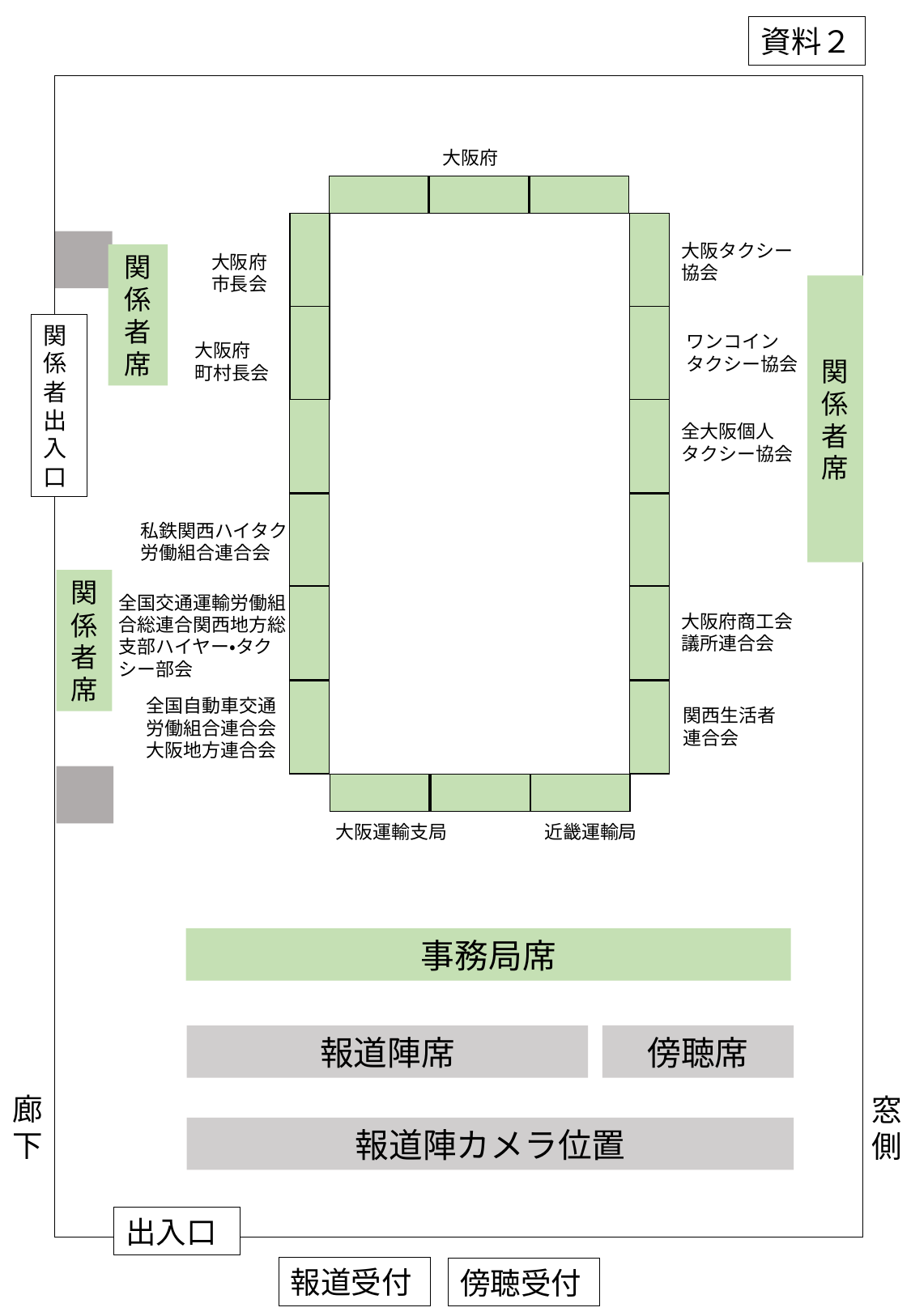

資料２

大阪府

関係者席
大阪タクシー
協会

関係者席

大阪府市長会
関係者出入口
ワンコイン
タクシー協会
大阪府
町村長会

全大阪個人
タクシー協会

私鉄関西ハイタク労働組合連合会
関係者席

全国交通運輸労働組合総連合関西地方総支部ハイヤー・タクシー部会
大阪府商工会議所連合会

全国自動車交通労働組合連合会大阪地方連合会
関西生活者
連合会

大阪運輸支局
近畿運輸局
事務局席
傍聴席
報道陣席
廊下
窓側
報道陣カメラ位置
出入口
報道受付
傍聴受付